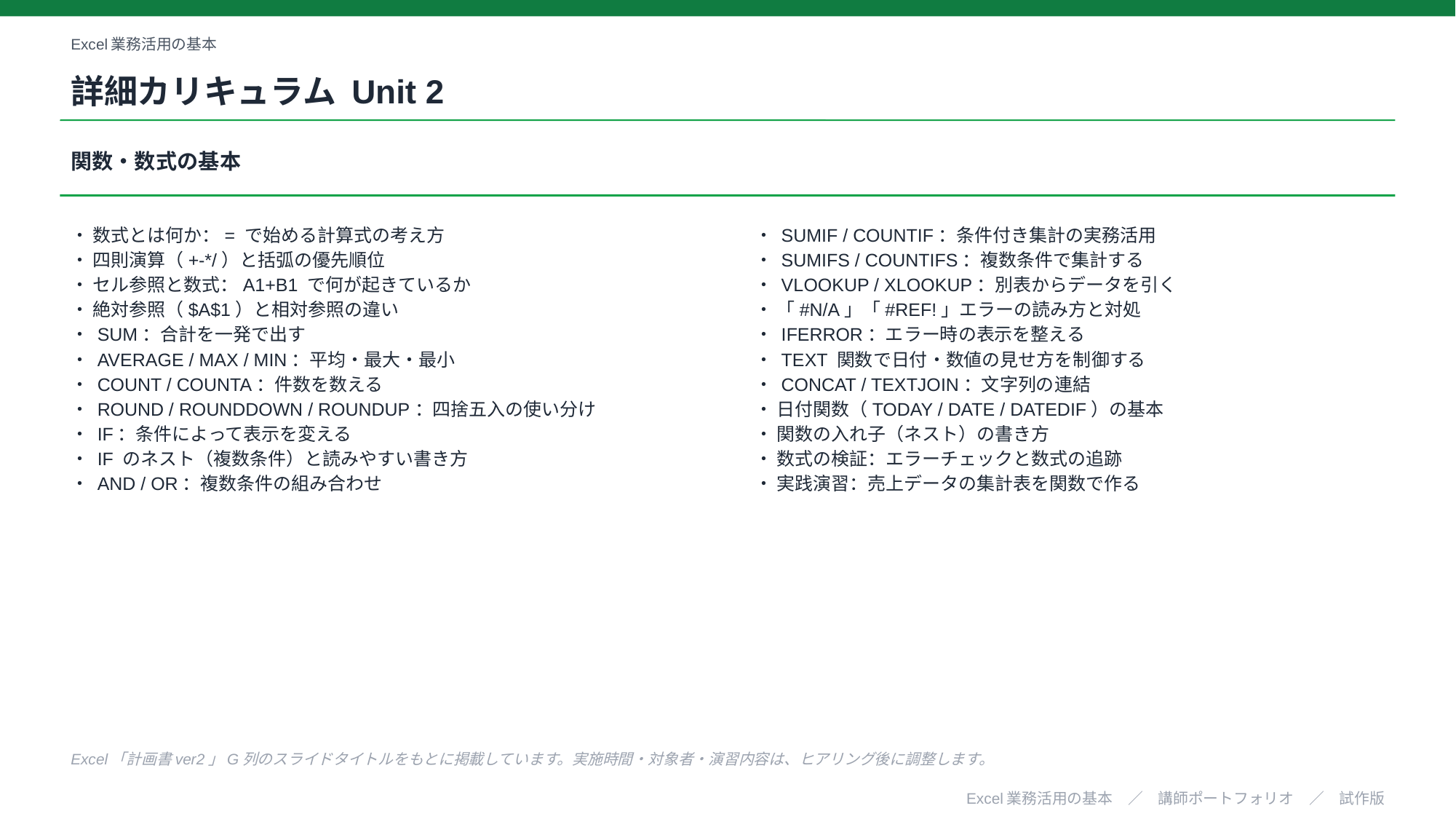

Excel業務活用の基本
詳細カリキュラム Unit 2

関数・数式の基本

・ 数式とは何か：= で始める計算式の考え方
・ 四則演算（+-*/）と括弧の優先順位
・ セル参照と数式：A1+B1 で何が起きているか
・ 絶対参照（$A$1）と相対参照の違い
・ SUM：合計を一発で出す
・ AVERAGE / MAX / MIN：平均・最大・最小
・ COUNT / COUNTA：件数を数える
・ ROUND / ROUNDDOWN / ROUNDUP：四捨五入の使い分け
・ IF：条件によって表示を変える
・ IF のネスト（複数条件）と読みやすい書き方
・ AND / OR：複数条件の組み合わせ
・ SUMIF / COUNTIF：条件付き集計の実務活用
・ SUMIFS / COUNTIFS：複数条件で集計する
・ VLOOKUP / XLOOKUP：別表からデータを引く
・ 「#N/A」「#REF!」エラーの読み方と対処
・ IFERROR：エラー時の表示を整える
・ TEXT 関数で日付・数値の見せ方を制御する
・ CONCAT / TEXTJOIN：文字列の連結
・ 日付関数（TODAY / DATE / DATEDIF）の基本
・ 関数の入れ子（ネスト）の書き方
・ 数式の検証：エラーチェックと数式の追跡
・ 実践演習：売上データの集計表を関数で作る
Excel「計画書ver2」G列のスライドタイトルをもとに掲載しています。実施時間・対象者・演習内容は、ヒアリング後に調整します。
Excel業務活用の基本　／　講師ポートフォリオ　／　試作版